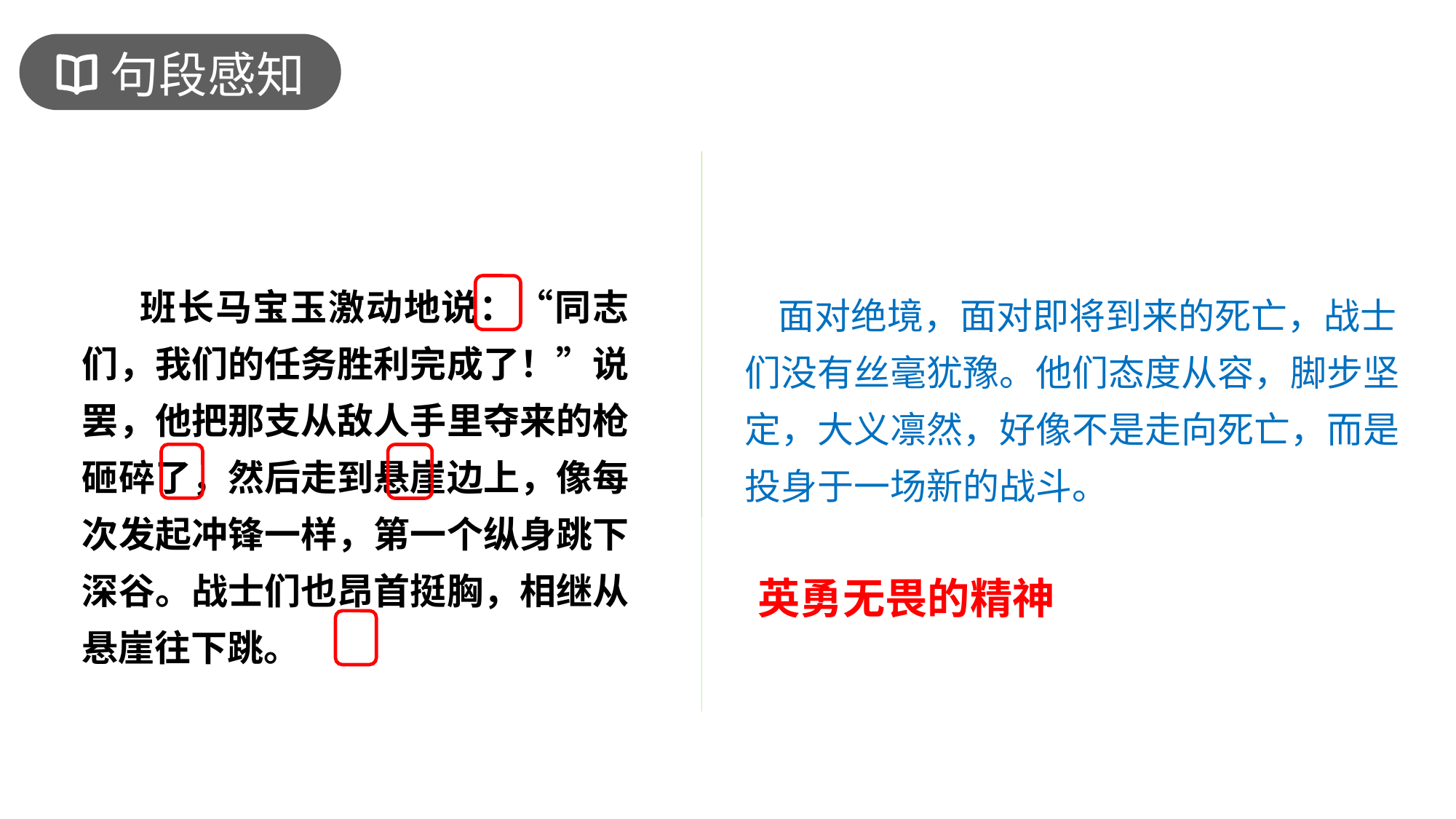

句段感知
     班长马宝玉激动地说：“同志们，我们的任务胜利完成了！”说罢，他把那支从敌人手里夺来的枪砸碎了，然后走到悬崖边上，像每次发起冲锋一样，第一个纵身跳下深谷。战士们也昂首挺胸，相继从悬崖往下跳。
   面对绝境，面对即将到来的死亡，战士们没有丝毫犹豫。他们态度从容，脚步坚定，大义凛然，好像不是走向死亡，而是投身于一场新的战斗。

   英勇无畏的精神